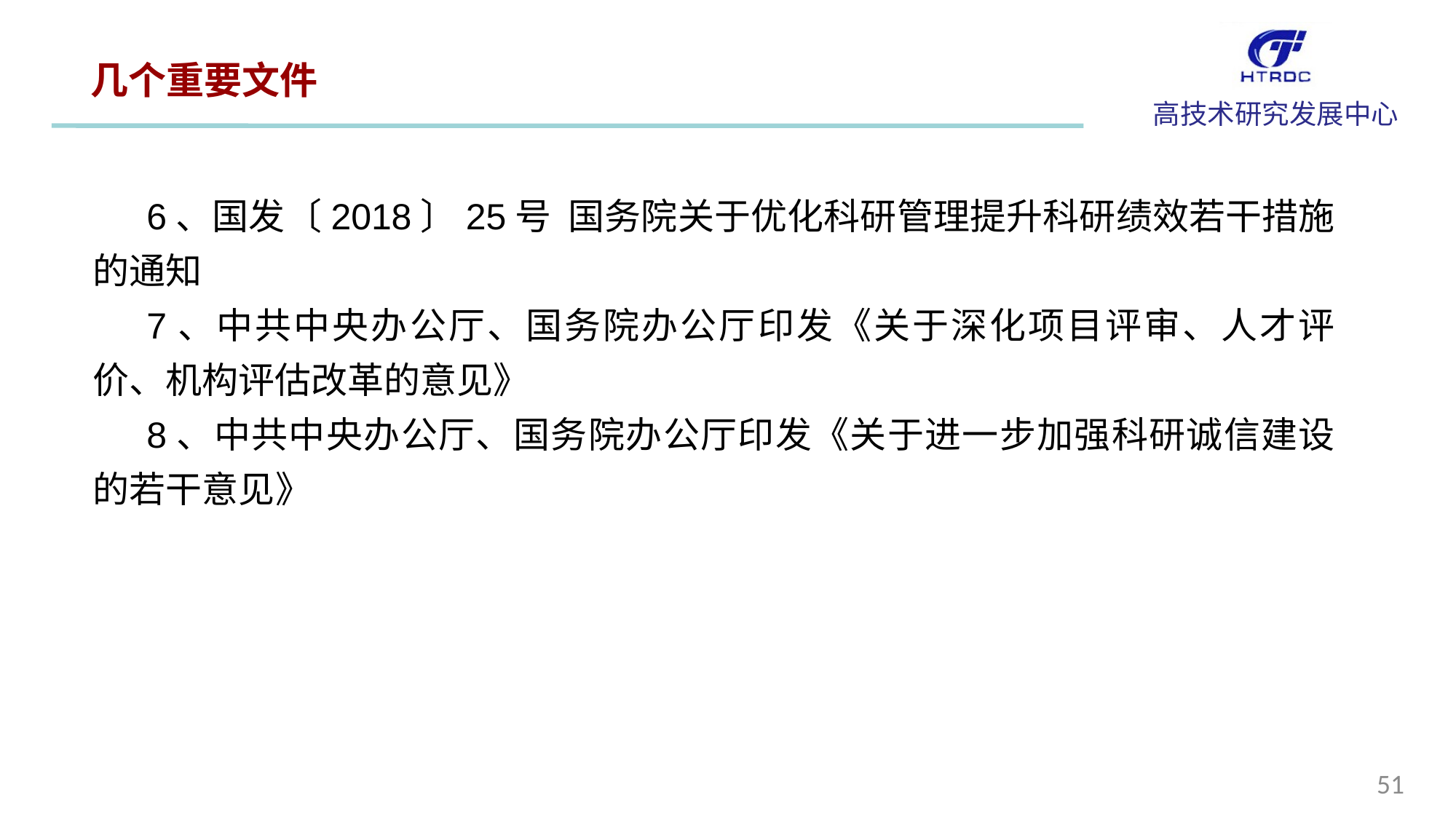

几个重要文件
6、国发〔2018〕25号  国务院关于优化科研管理提升科研绩效若干措施的通知
7、中共中央办公厅、国务院办公厅印发《关于深化项目评审、人才评价、机构评估改革的意见》
8、中共中央办公厅、国务院办公厅印发《关于进一步加强科研诚信建设的若干意见》